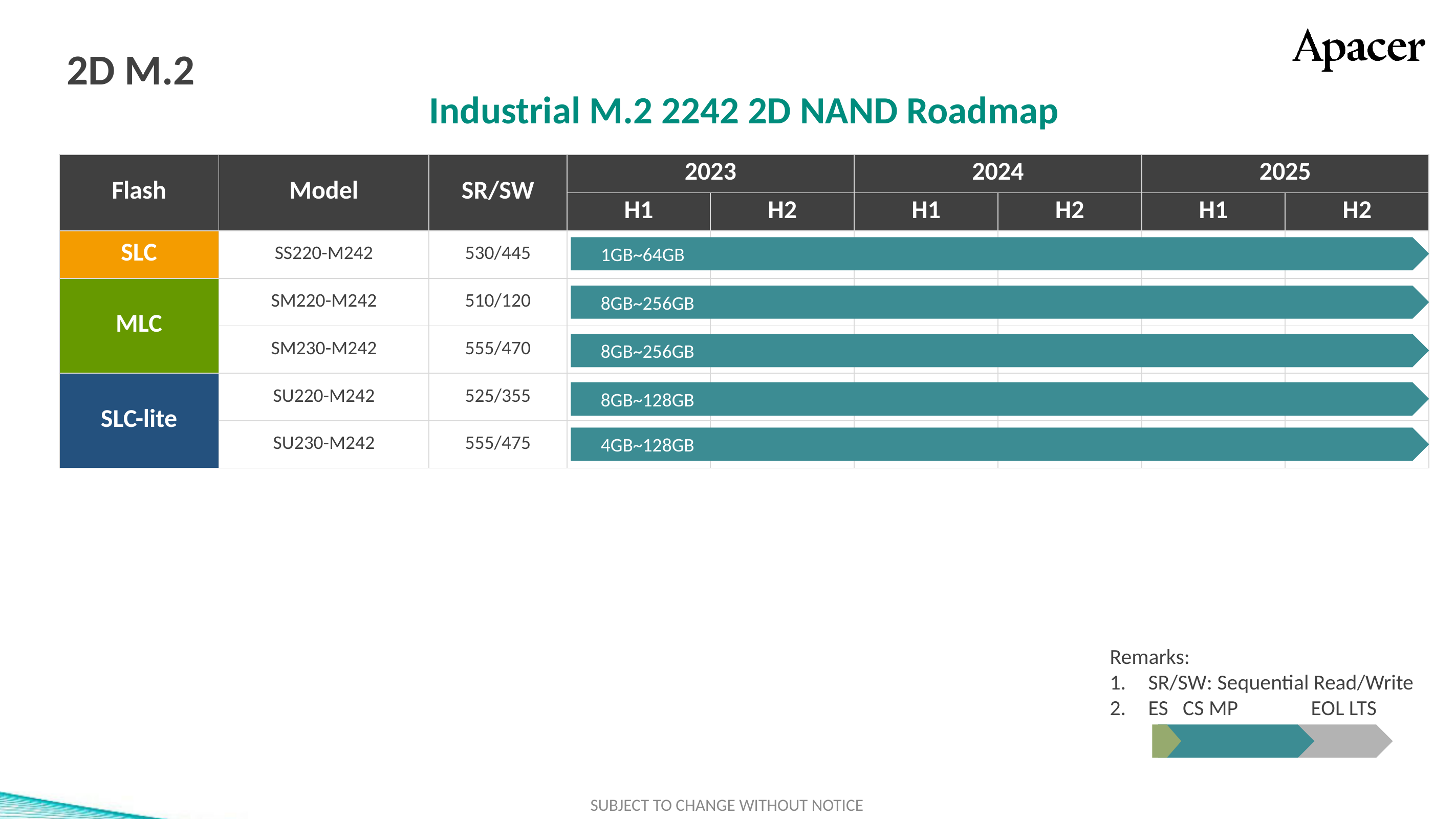

# 2D M.2
Industrial M.2 2242 2D NAND Roadmap
| Flash | Model | SR/SW | 2023 |  | 2024 |  | 2025 |  |
| --- | --- | --- | --- | --- | --- | --- | --- | --- |
|  |  |  | H1 | H2 | H1 | H2 | H1 | H2 |
| SLC | SS220-M242 | 530/445 |  |  |  |  |  |  |
| MLC | SM220-M242 | 510/120 |  |  |  |  |  |  |
|  | SM230-M242 | 555/470 |  |  |  |  |  |  |
| SLC-lite | SU220-M242 | 525/355 |  |  |  |  |  |  |
|  | SU230-M242 | 555/475 |  |  |  |  |  |  |
標準色
附屬
配色
3D TLC
2D MLC
SLC-lite
SLC
類工

SLC-liteX

1GB~64GB
8GB~256GB
8GB~256GB
8GB~128GB
4GB~128GB
Remarks:
SR/SW: Sequential Read/Write
ES   CS MP               EOL LTS